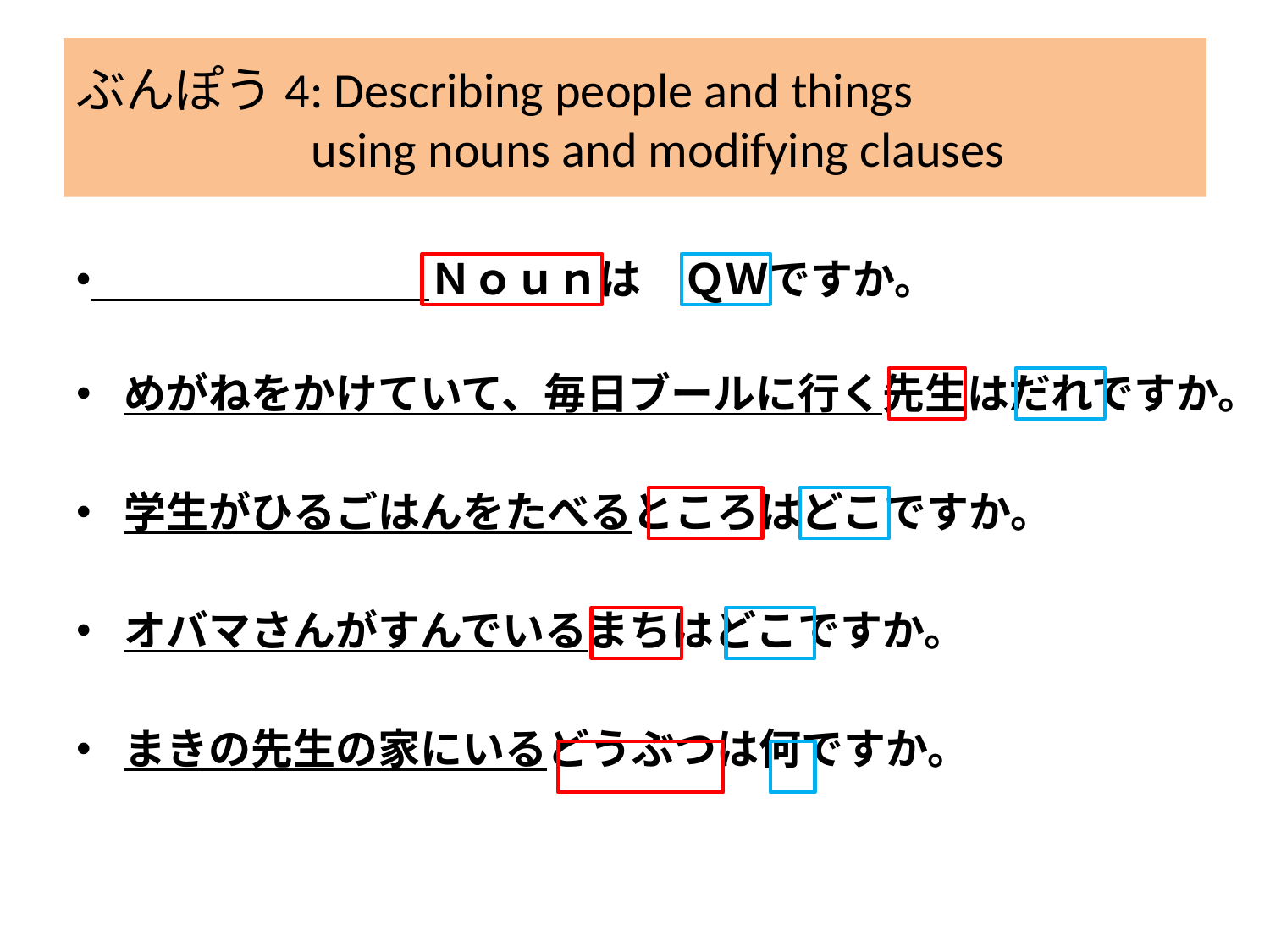

# ぶんぽう4: Describing people and things using nouns and modifying clauses
　　　　　　　　Ｎｏｕｎは　ＱＷですか。

めがねをかけていて、毎日ブールに行く先生はだれですか。

学生がひるごはんをたべるところはどこですか。

オバマさんがすんでいるまちはどこですか。

まきの先生の家にいるどうぶつは何ですか。